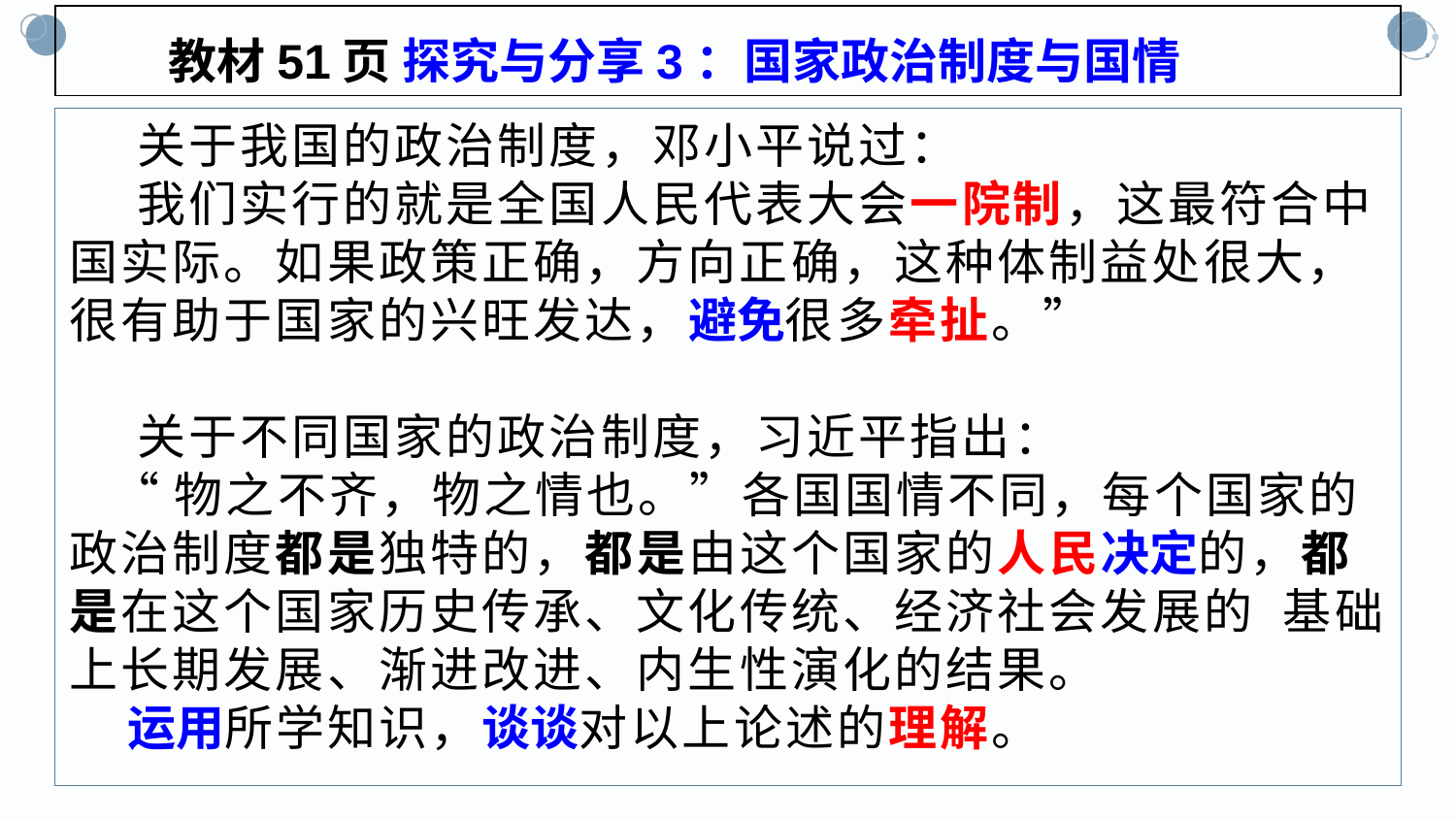

教材51页 探究与分享3：国家政治制度与国情
    关于我国的政治制度，邓小平说过：
    我们实行的就是全国人民代表大会一院制，这最符合中国实际。如果政策正确，方向正确，这种体制益处很大，很有助于国家的兴旺发达，避免很多牵扯。”

    关于不同国家的政治制度，习近平指出：
   “物之不齐，物之情也。”各国国情不同，每个国家的政治制度都是独特的，都是由这个国家的人民决定的，都是在这个国家历史传承、文化传统、经济社会发展的  基础上长期发展、渐进改进、内生性演化的结果。
    运用所学知识，谈谈对以上论述的理解。